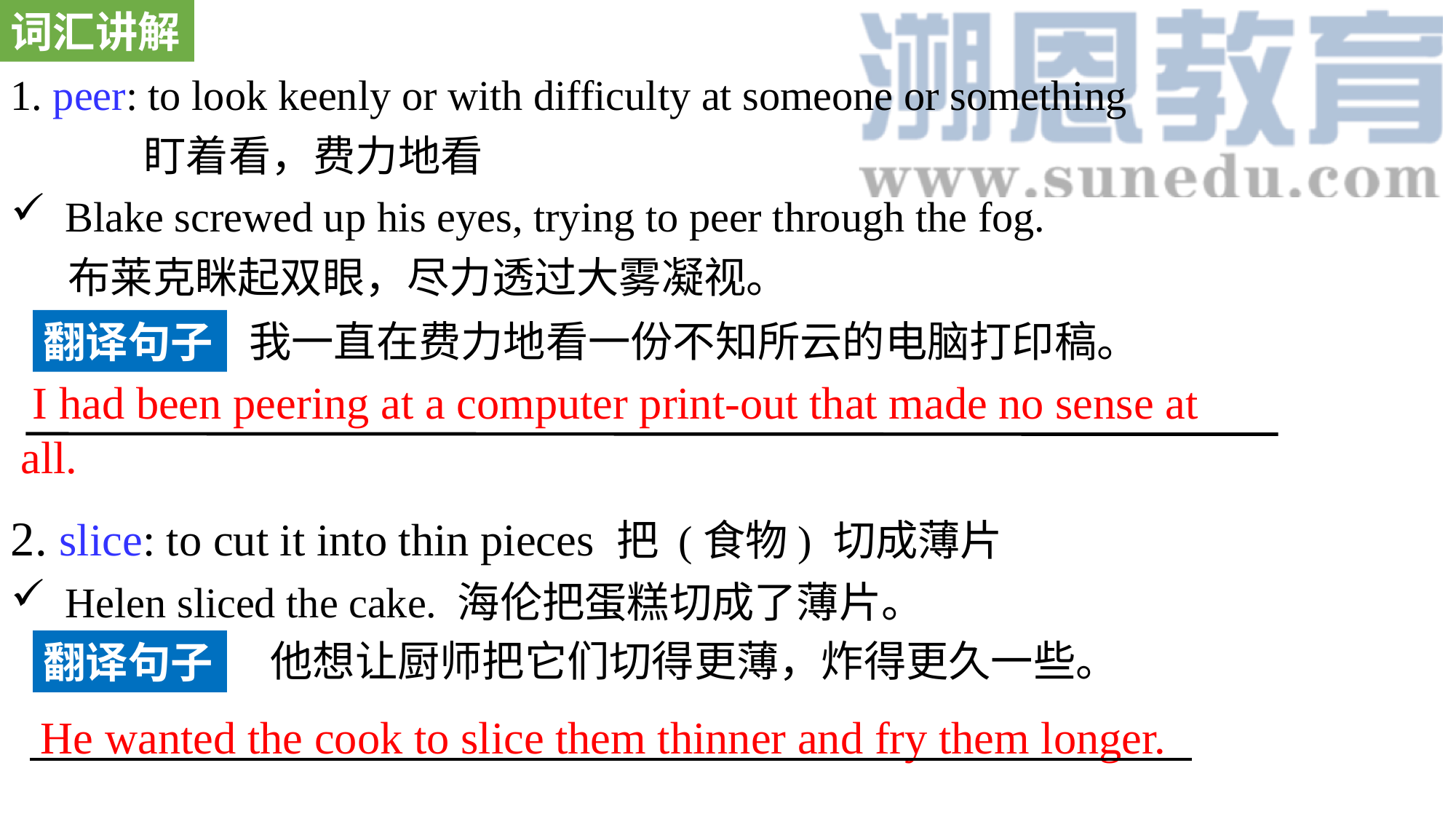

词汇讲解
1. peer: to look keenly or with difficulty at someone or something
             盯着看，费力地看
Blake screwed up his eyes, trying to peer through the fog.
     布莱克眯起双眼，尽力透过大雾凝视。

2. slice: to cut it into thin pieces 把 (食物) 切成薄片
Helen sliced the cake. 海伦把蛋糕切成了薄片。

我一直在费力地看一份不知所云的电脑打印稿。
翻译句子
 I had been peering at a computer print-out that made no sense at all.

他想让厨师把它们切得更薄，炸得更久一些。
翻译句子
He wanted the cook to slice them thinner and fry them longer.